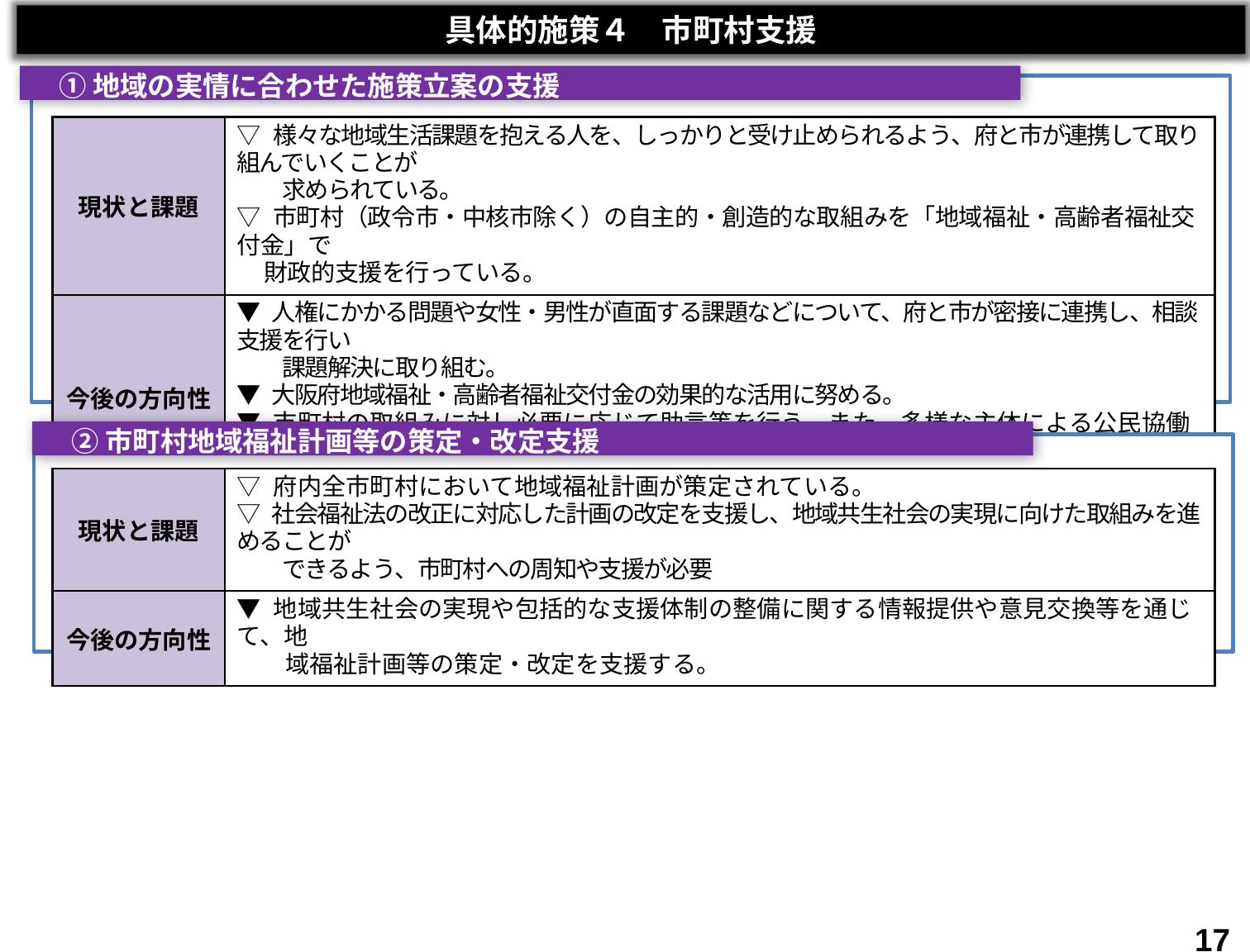

具体的施策４　市町村支援
　① 地域の実情に合わせた施策立案の支援

| 現状と課題 | ▽ 様々な地域生活課題を抱える人を、しっかりと受け止められるよう、府と市が連携して取り組んでいくことが 　　求められている。 ▽ 市町村（政令市・中核市除く）の自主的・創造的な取組みを「地域福祉・高齢者福祉交付金」で 財政的支援を行っている。 |
| --- | --- |
| 今後の方向性 | ▼ 人権にかかる問題や女性・男性が直面する課題などについて、府と市が密接に連携し、相談支援を行い 　　課題解決に取り組む。 ▼ 大阪府地域福祉・高齢者福祉交付金の効果的な活用に努める。 ▼ 市町村の取組みに対し必要に応じて助言等を行う。また、多様な主体による公民協働のプラット 　　フォームに向けた支援を行う。 |
　② 市町村地域福祉計画等の策定・改定支援

| 現状と課題 | ▽ 府内全市町村において地域福祉計画が策定されている。 ▽ 社会福祉法の改正に対応した計画の改定を支援し、地域共生社会の実現に向けた取組みを進めることが 　　できるよう、市町村への周知や支援が必要 |
| --- | --- |
| 今後の方向性 | ▼ 地域共生社会の実現や包括的な支援体制の整備に関する情報提供や意見交換等を通じて、地 　　域福祉計画等の策定・改定を支援する。 |
17